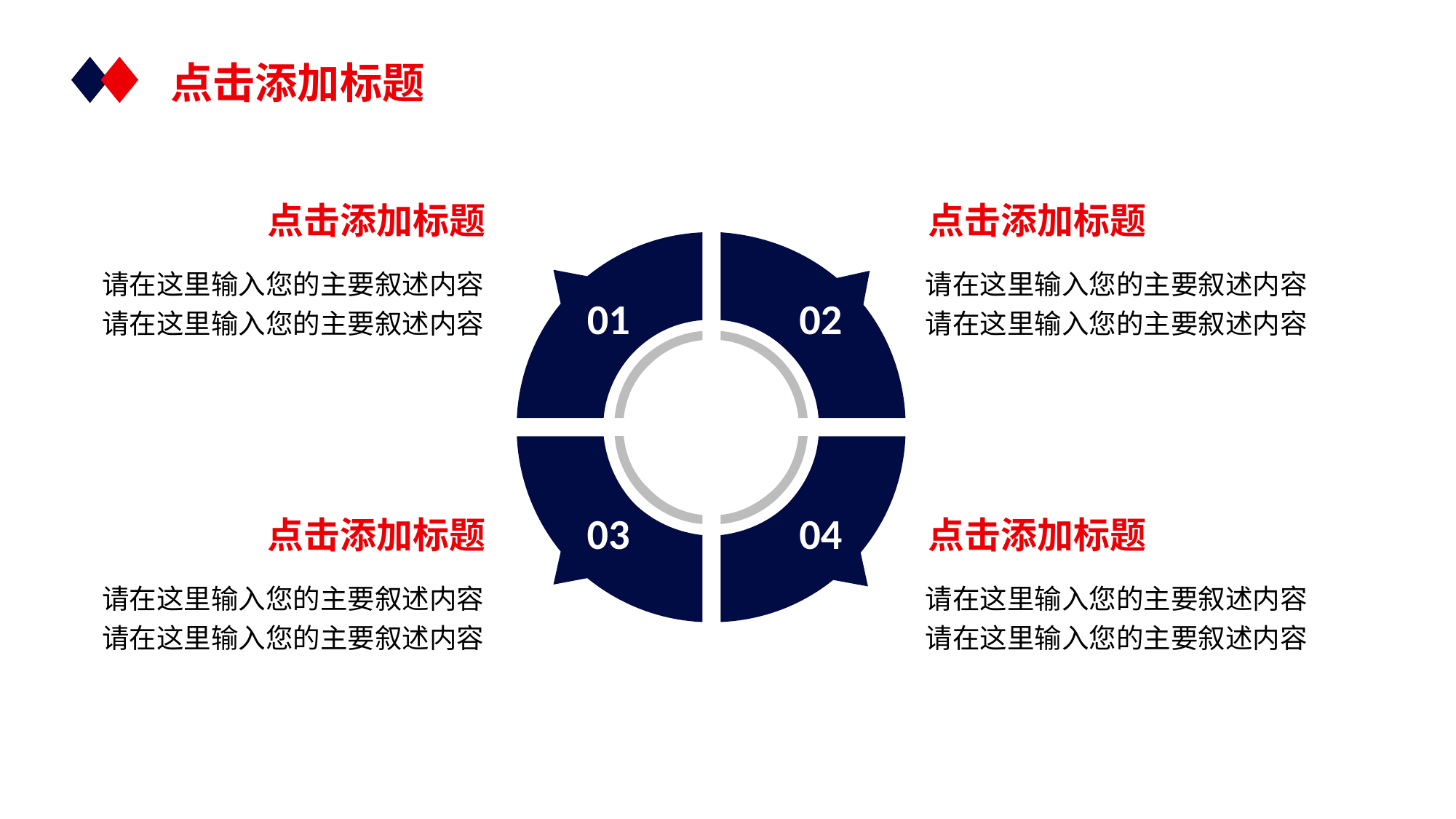

点击添加标题

点击添加标题
点击添加标题

01
02

03
04
请在这里输入您的主要叙述内容
请在这里输入您的主要叙述内容
请在这里输入您的主要叙述内容
请在这里输入您的主要叙述内容
点击添加标题
点击添加标题
请在这里输入您的主要叙述内容
请在这里输入您的主要叙述内容
请在这里输入您的主要叙述内容
请在这里输入您的主要叙述内容